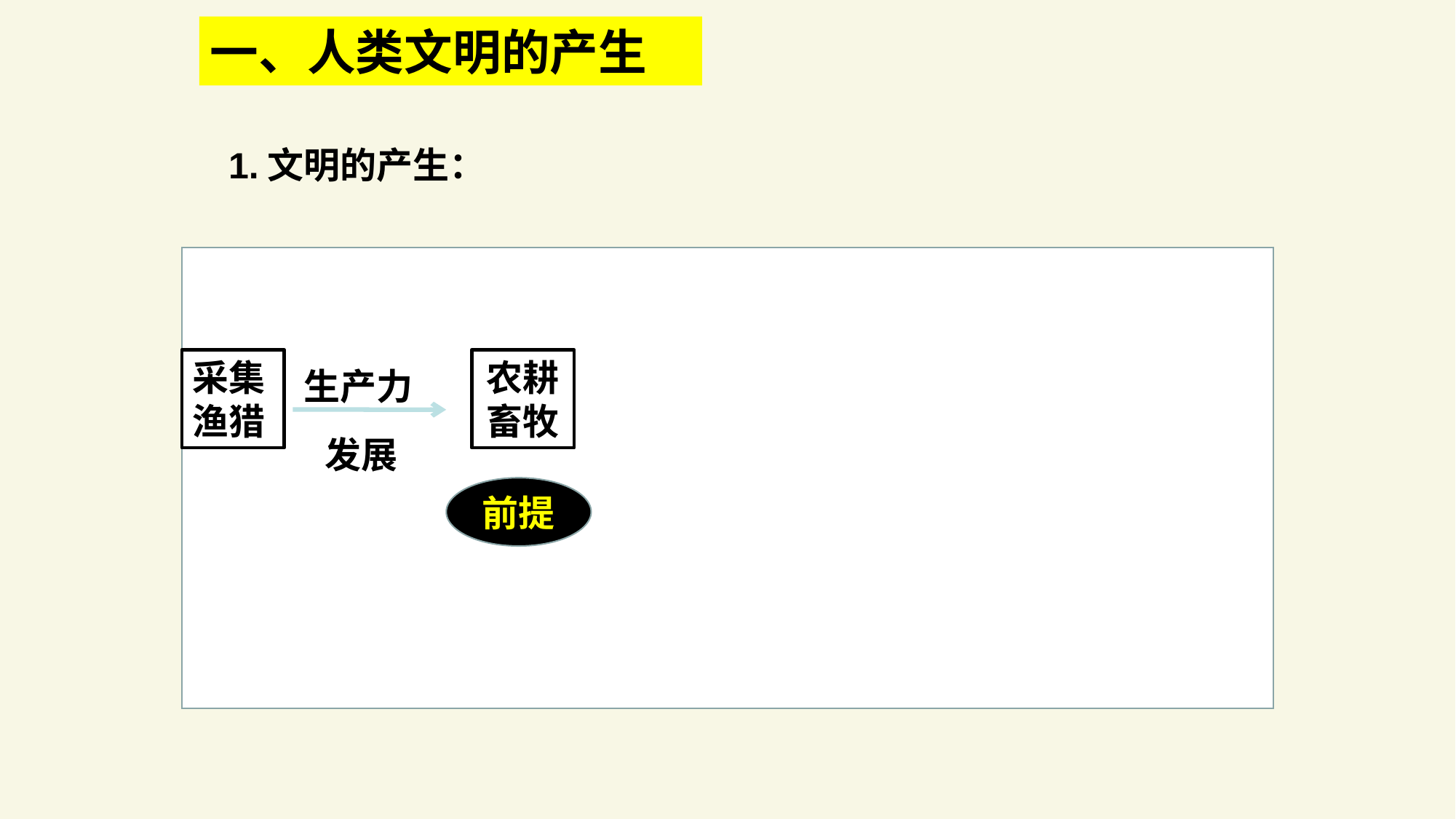

一、人类文明的产生
1.文明的产生：

采集
渔猎
农耕畜牧
生产力
发展
前提